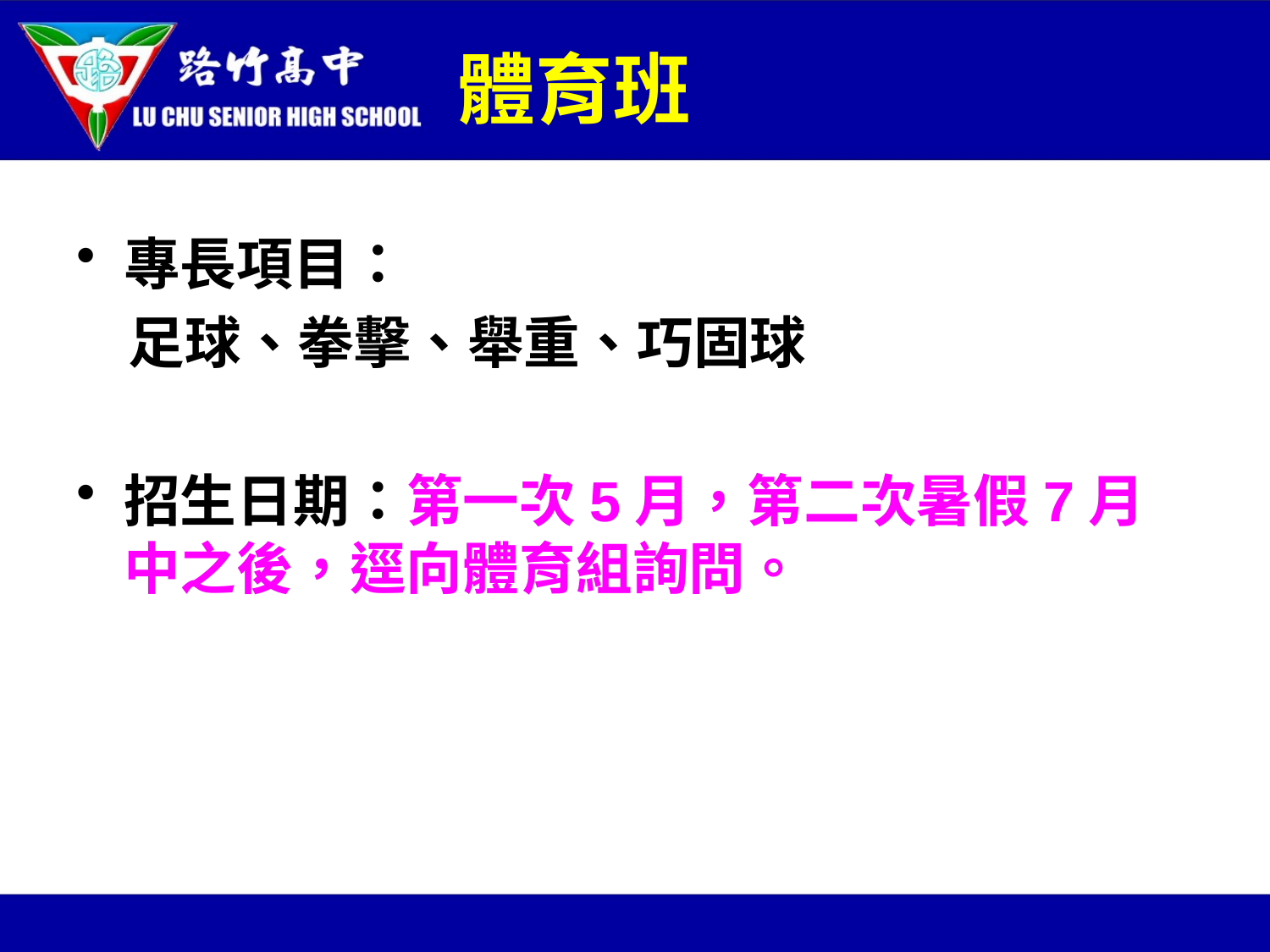

# 體育班
專長項目：
   足球、拳擊、舉重、巧固球

招生日期：第一次5月，第二次暑假7月中之後，逕向體育組詢問。